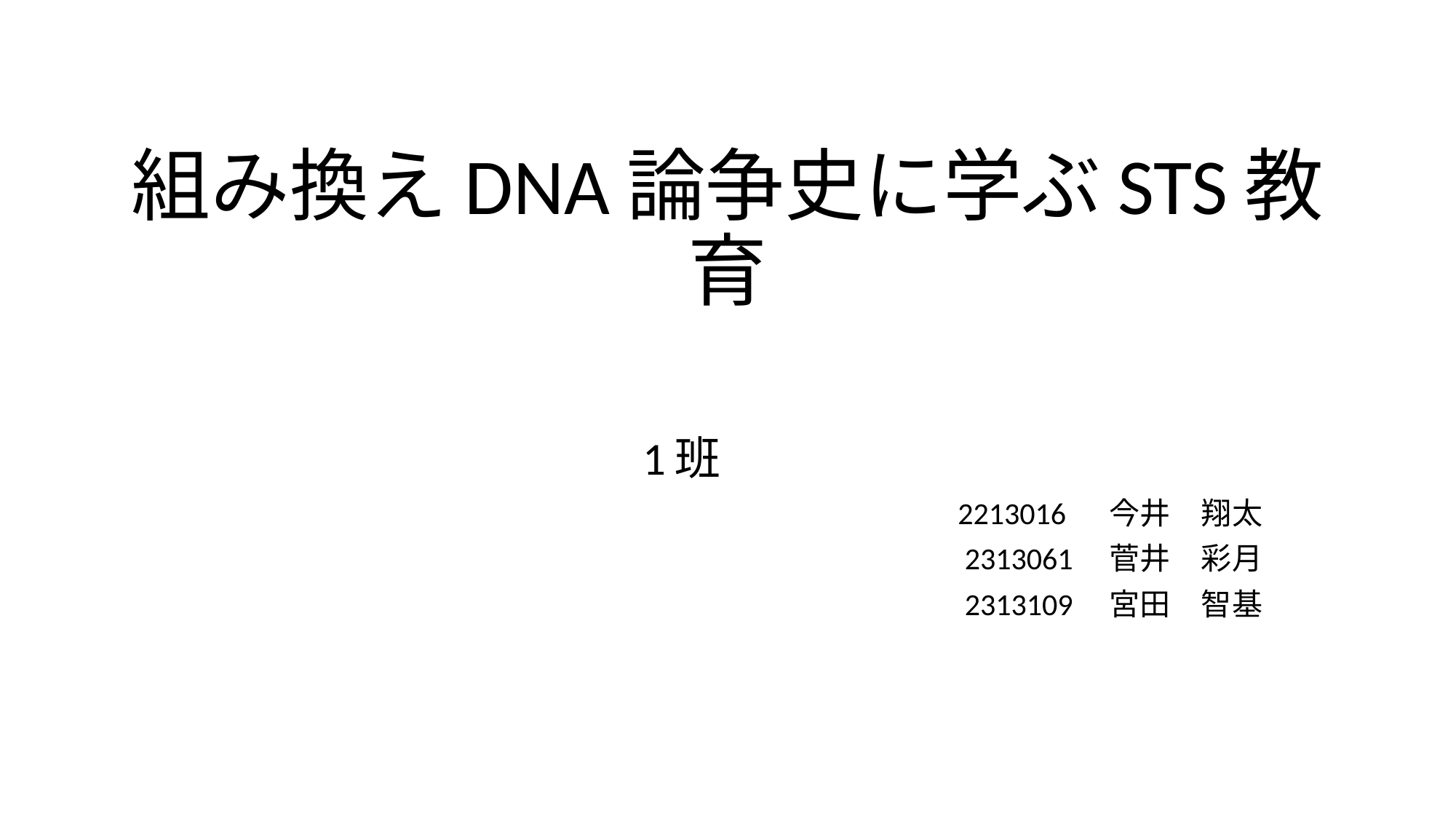

# 組み換えDNA論争史に学ぶSTS教育
1班
2213016 　今井　翔太
2313061　菅井　彩月
2313109　宮田　智基